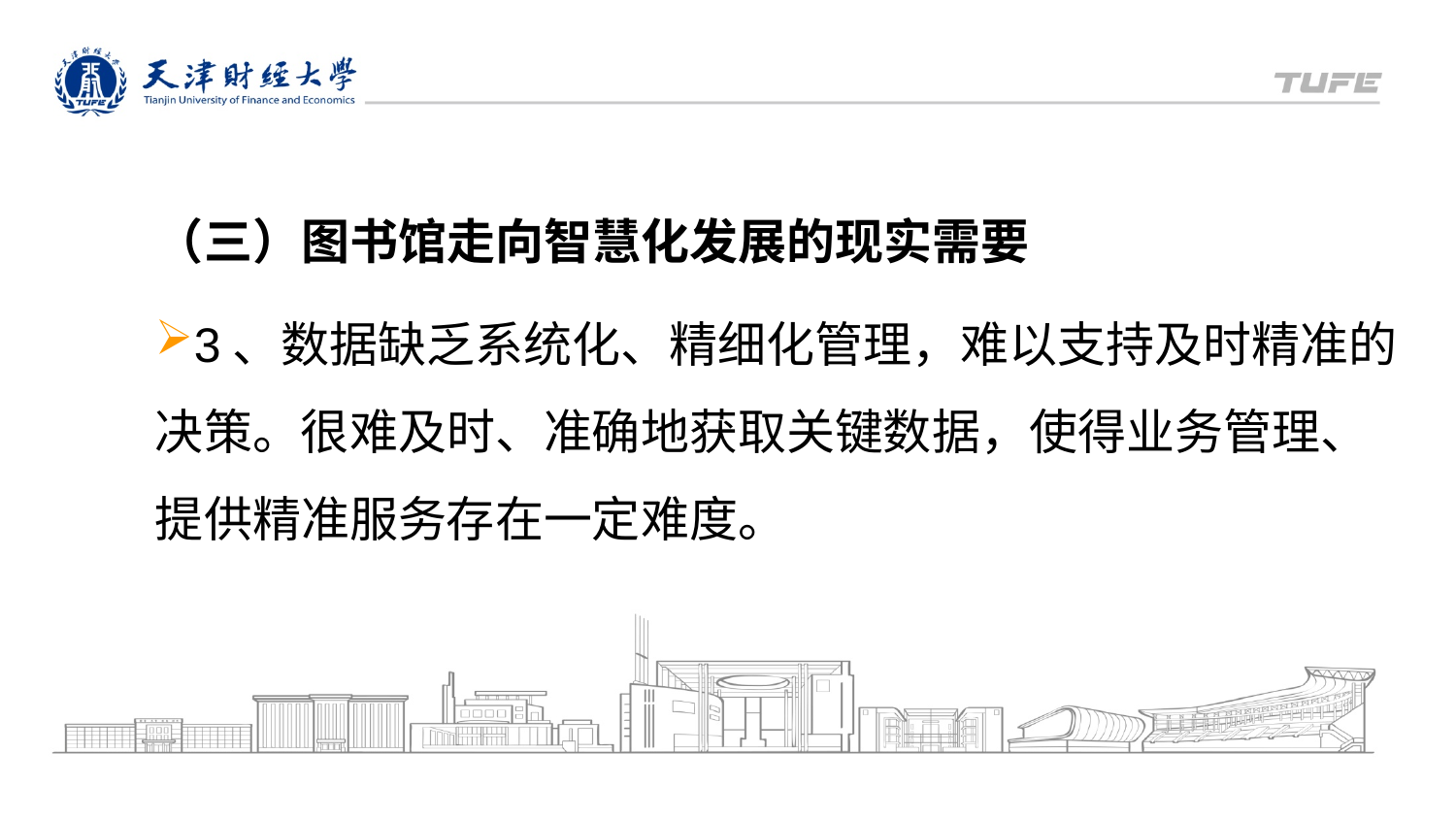

（三）图书馆走向智慧化发展的现实需要
3、数据缺乏系统化、精细化管理，难以支持及时精准的决策。很难及时、准确地获取关键数据，使得业务管理、提供精准服务存在一定难度。

天津财经大学XX